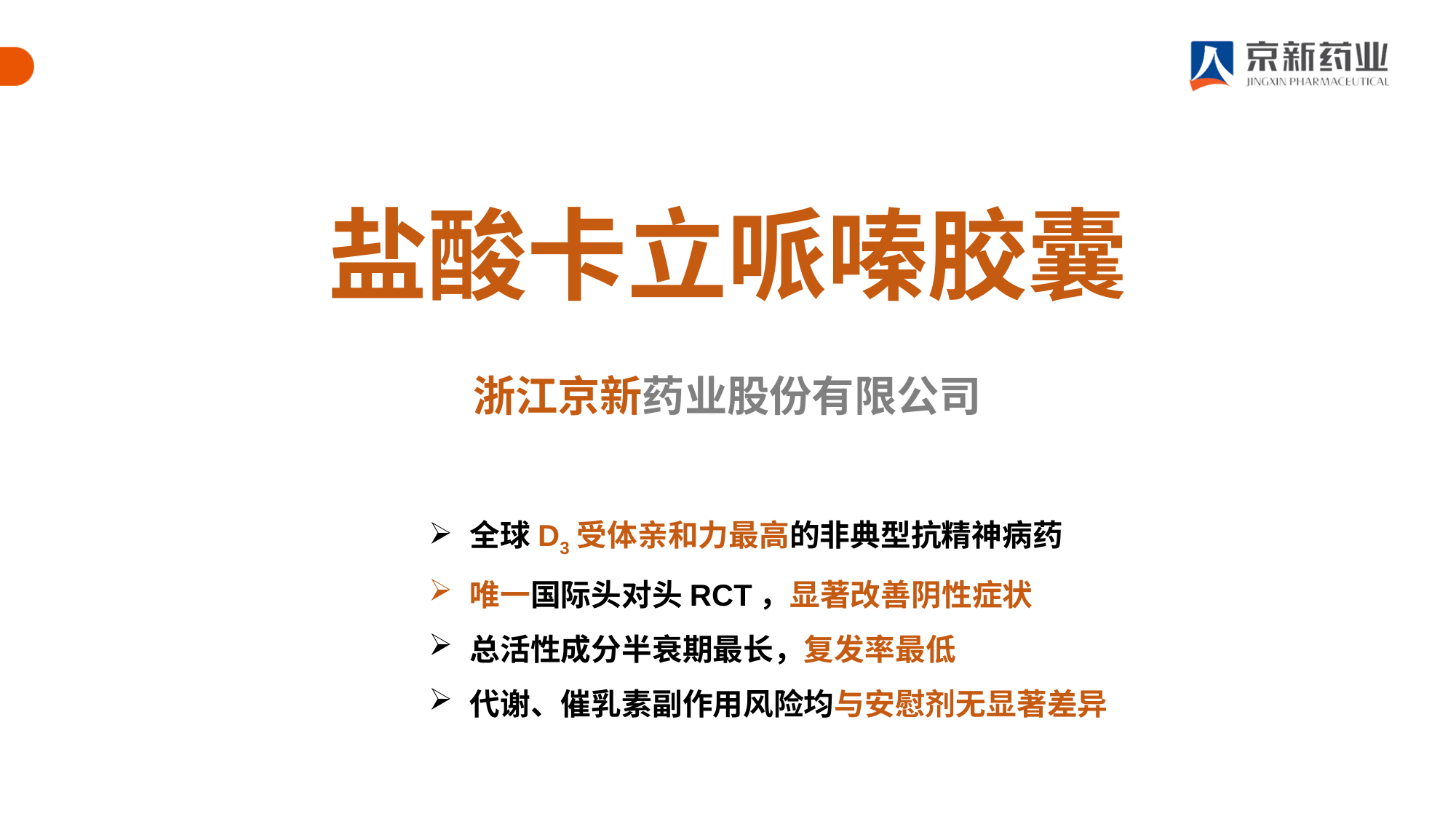

盐酸卡立哌嗪胶囊
浙江京新药业股份有限公司
全球D3受体亲和力最高的非典型抗精神病药
唯一国际头对头RCT，显著改善阴性症状
总活性成分半衰期最长，复发率最低
代谢、催乳素副作用风险均与安慰剂无显著差异